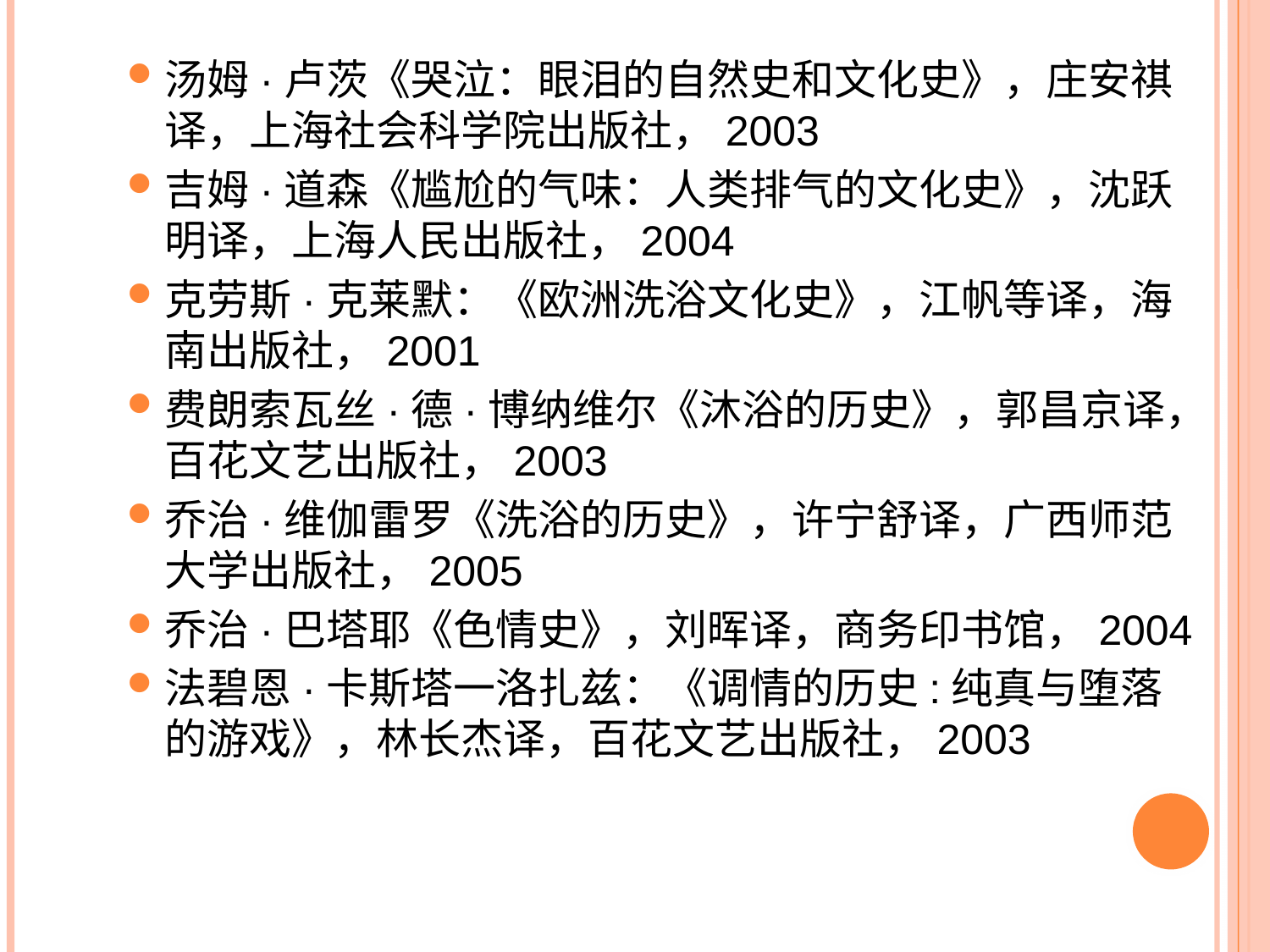

汤姆·卢茨《哭泣：眼泪的自然史和文化史》，庄安祺译，上海社会科学院出版社，2003
吉姆·道森《尴尬的气味：人类排气的文化史》，沈跃明译，上海人民出版社，2004
克劳斯·克莱默：《欧洲洗浴文化史》，江帆等译，海南出版社，2001
费朗索瓦丝·德·博纳维尔《沐浴的历史》，郭昌京译，百花文艺出版社，2003
乔治·维伽雷罗《洗浴的历史》，许宁舒译，广西师范大学出版社，2005
乔治·巴塔耶《色情史》，刘晖译，商务印书馆，2004
法碧恩·卡斯塔一洛扎兹：《调情的历史:纯真与堕落的游戏》，林长杰译，百花文艺出版社，2003